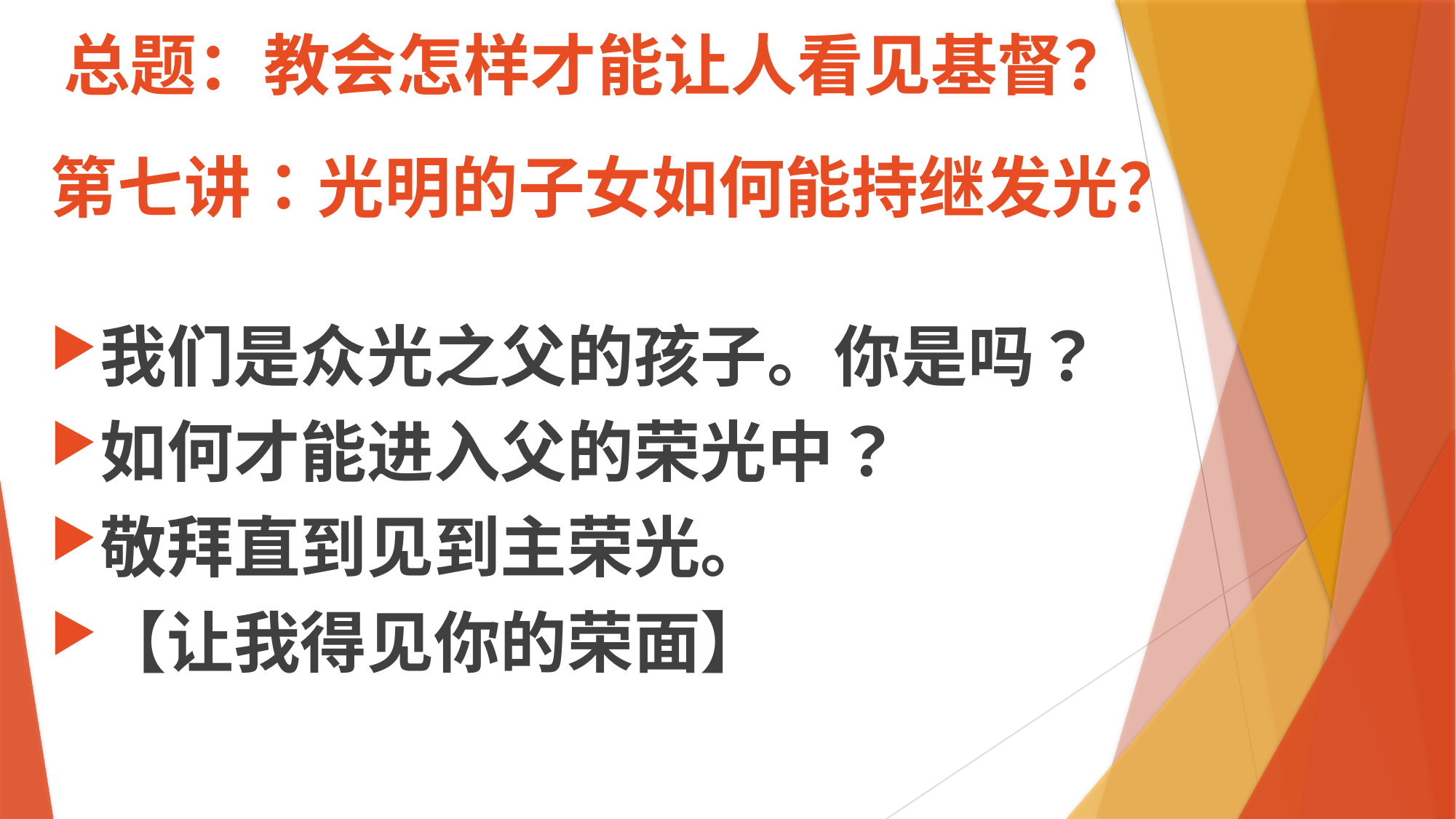

# 总题：教会怎样才能让人看见基督？
第七讲：光明的子女如何能持继发光？

我们是众光之父的孩子。你是吗？
如何才能进入父的荣光中？
敬拜直到见到主荣光。
【让我得见你的荣面】